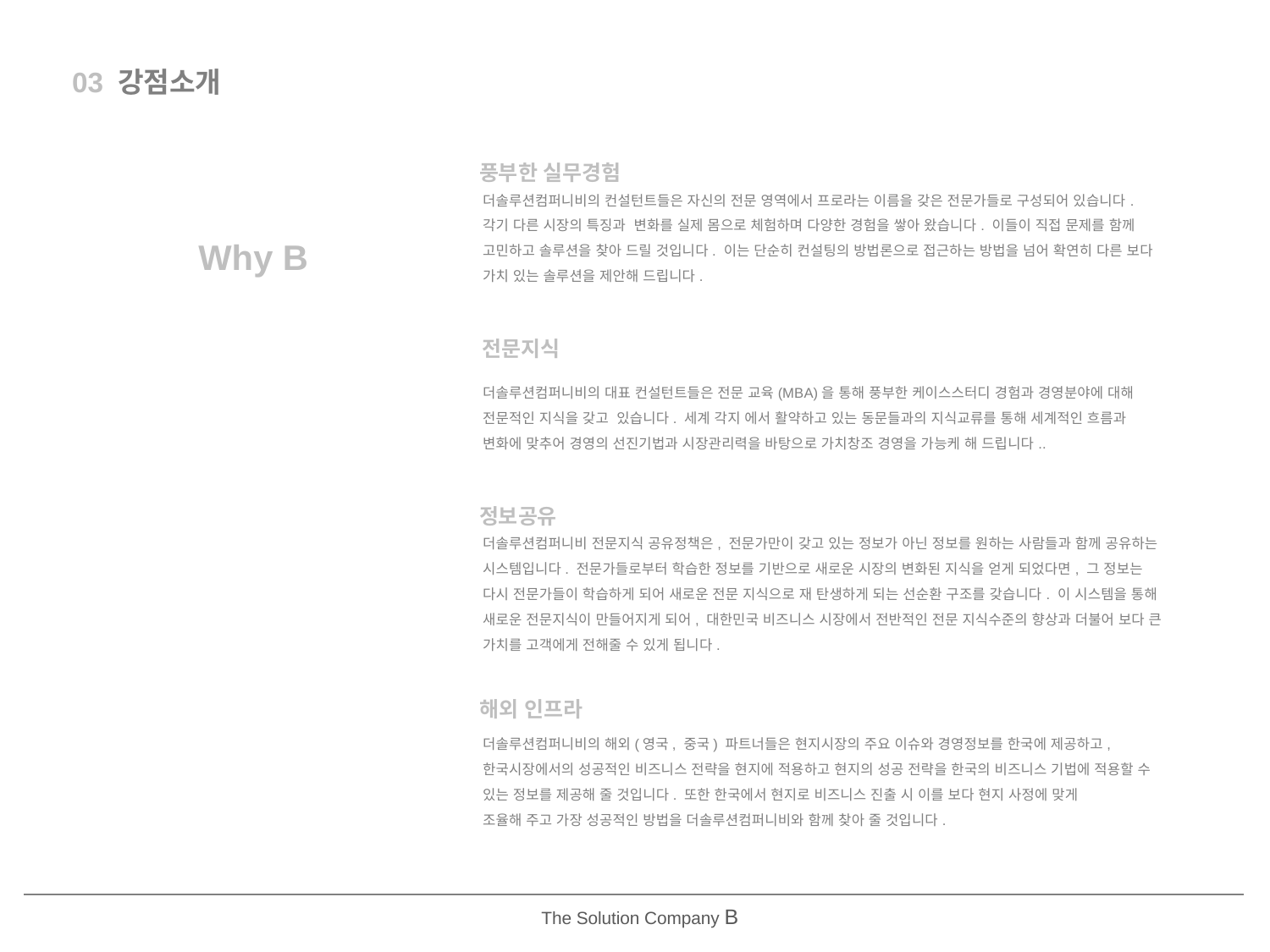

03 강점소개
풍부한 실무경험
더솔루션컴퍼니비의 컨설턴트들은 자신의 전문 영역에서 프로라는 이름을 갖은 전문가들로 구성되어 있습니다. 각기 다른 시장의 특징과  변화를 실제 몸으로 체험하며 다양한 경험을 쌓아 왔습니다. 이들이 직접 문제를 함께 고민하고 솔루션을 찾아 드릴 것입니다. 이는 단순히 컨설팅의 방법론으로 접근하는 방법을 넘어 확연히 다른 보다 가치 있는 솔루션을 제안해 드립니다.
Why B
전문지식
더솔루션컴퍼니비의 대표 컨설턴트들은 전문 교육(MBA)을 통해 풍부한 케이스스터디 경험과 경영분야에 대해 전문적인 지식을 갖고  있습니다. 세계 각지 에서 활약하고 있는 동문들과의 지식교류를 통해 세계적인 흐름과 변화에 맞추어 경영의 선진기법과 시장관리력을 바탕으로 가치창조 경영을 가능케 해 드립니다..
정보공유
더솔루션컴퍼니비 전문지식 공유정책은, 전문가만이 갖고 있는 정보가 아닌 정보를 원하는 사람들과 함께 공유하는 시스템입니다. 전문가들로부터 학습한 정보를 기반으로 새로운 시장의 변화된 지식을 얻게 되었다면, 그 정보는 다시 전문가들이 학습하게 되어 새로운 전문 지식으로 재 탄생하게 되는 선순환 구조를 갖습니다. 이 시스템을 통해 새로운 전문지식이 만들어지게 되어, 대한민국 비즈니스 시장에서 전반적인 전문 지식수준의 향상과 더불어 보다 큰 가치를 고객에게 전해줄 수 있게 됩니다.
해외 인프라
더솔루션컴퍼니비의 해외(영국, 중국) 파트너들은 현지시장의 주요 이슈와 경영정보를 한국에 제공하고, 한국시장에서의 성공적인 비즈니스 전략을 현지에 적용하고 현지의 성공 전략을 한국의 비즈니스 기법에 적용할 수 있는 정보를 제공해 줄 것입니다. 또한 한국에서 현지로 비즈니스 진출 시 이를 보다 현지 사정에 맞게
조율해 주고 가장 성공적인 방법을 더솔루션컴퍼니비와 함께 찾아 줄 것입니다.